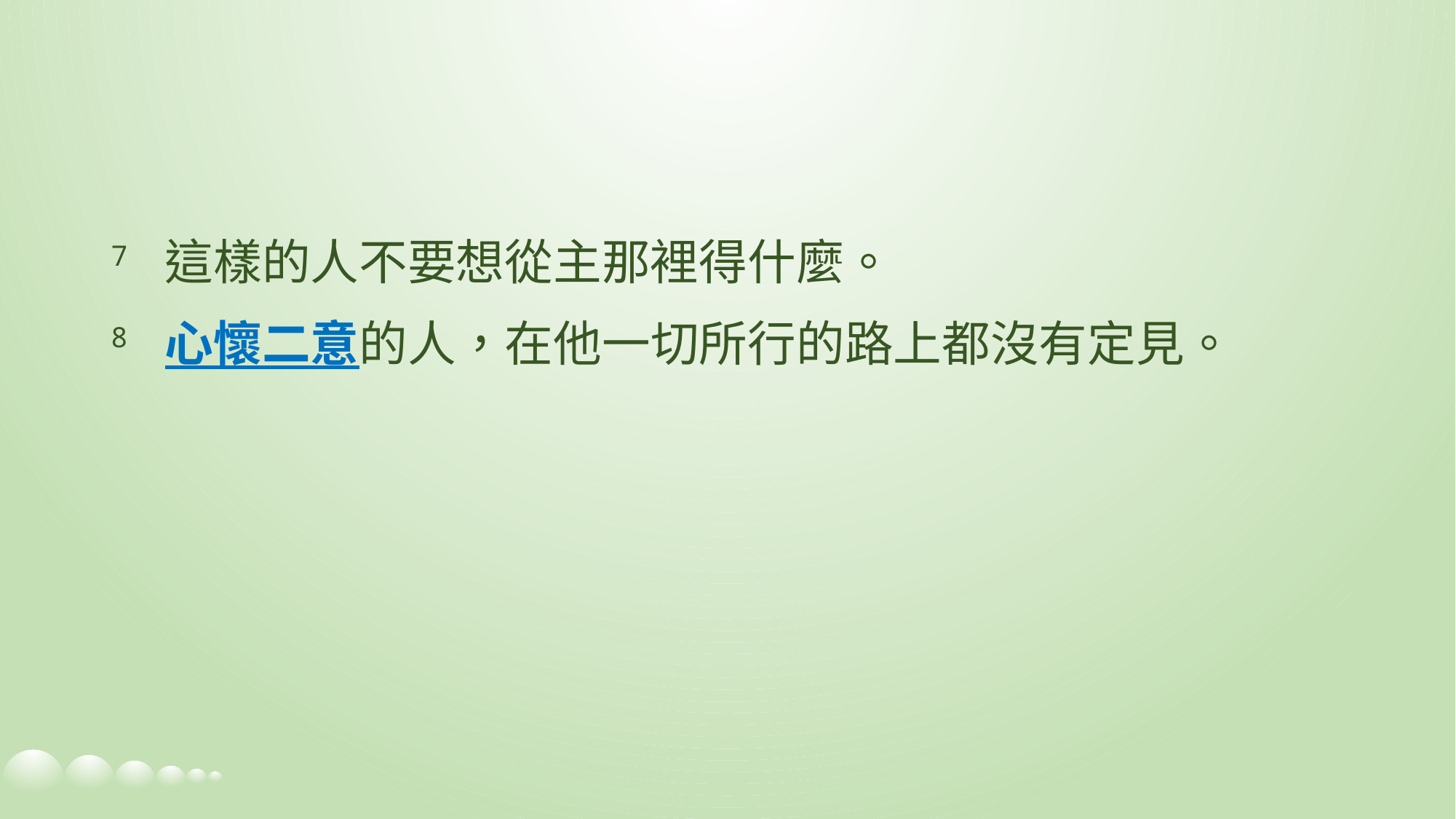

#
7	這樣的人不要想從主那裡得什麼。
8	心懷二意的人，在他一切所行的路上都沒有定見。